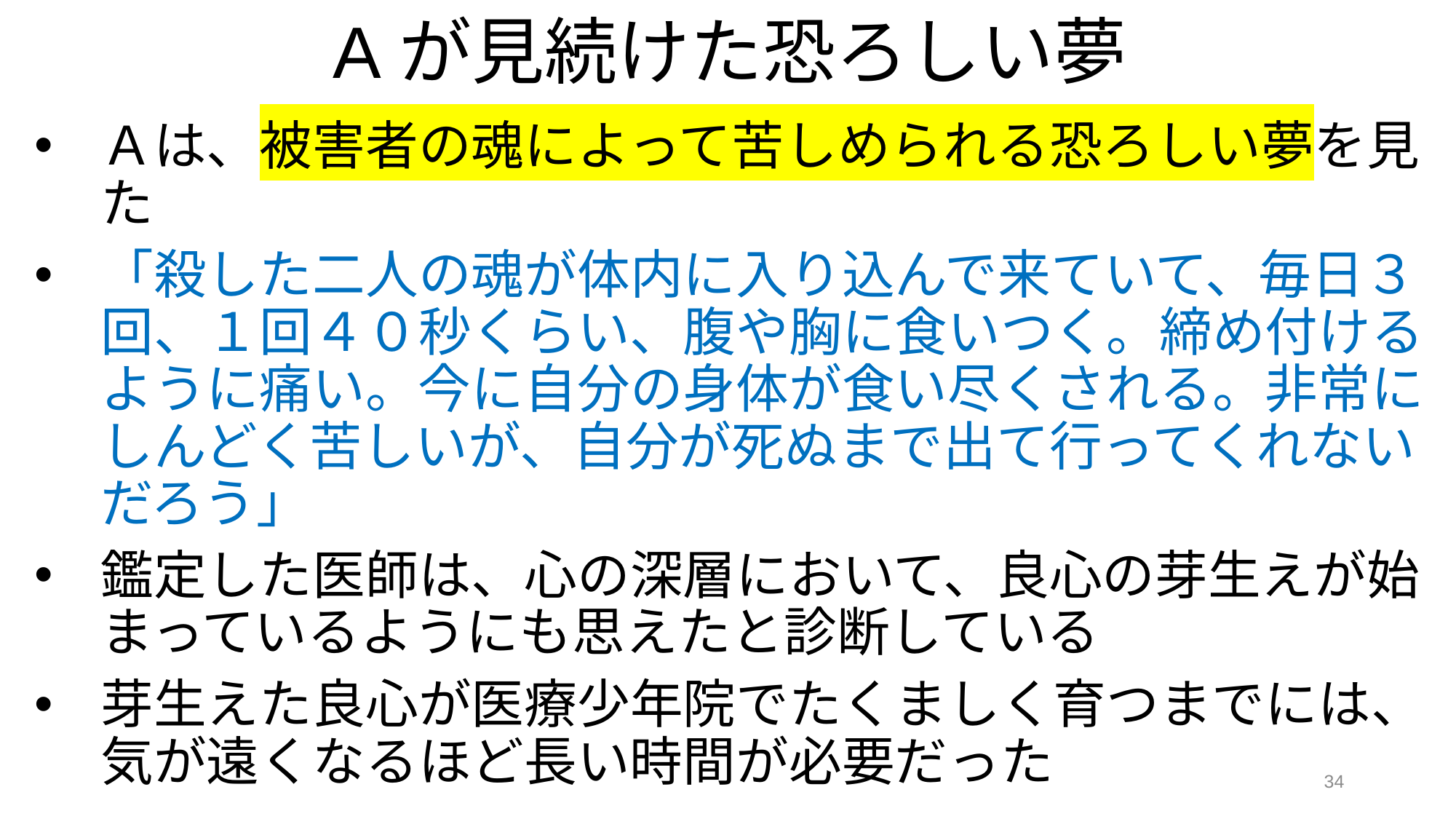

# Aが見続けた恐ろしい夢
Ａは、被害者の魂によって苦しめられる恐ろしい夢を見た
「殺した二人の魂が体内に入り込んで来ていて、毎日３回、１回４０秒くらい、腹や胸に食いつく。締め付けるように痛い。今に自分の身体が食い尽くされる。非常にしんどく苦しいが、自分が死ぬまで出て行ってくれないだろう」
鑑定した医師は、心の深層において、良心の芽生えが始まっているようにも思えたと診断している
芽生えた良心が医療少年院でたくましく育つまでには、気が遠くなるほど長い時間が必要だった
34